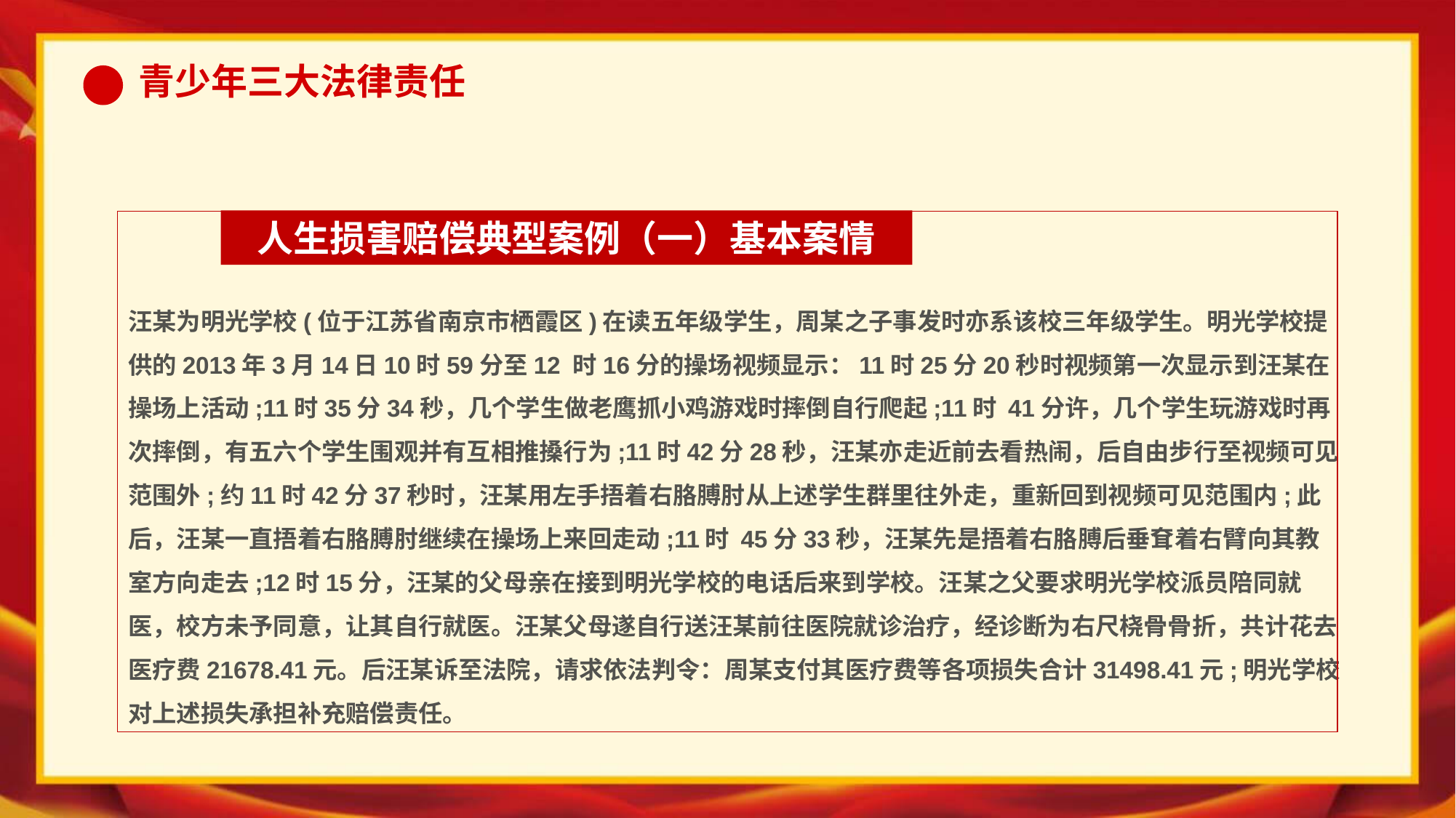

人生损害赔偿典型案例（一）基本案情

汪某为明光学校(位于江苏省南京市栖霞区)在读五年级学生，周某之子事发时亦系该校三年级学生。明光学校提供的2013年3月14日10时59分至12 时16分的操场视频显示：11时25分20秒时视频第一次显示到汪某在操场上活动;11时35分34秒，几个学生做老鹰抓小鸡游戏时摔倒自行爬起;11时 41分许，几个学生玩游戏时再次摔倒，有五六个学生围观并有互相推搡行为;11时42分28秒，汪某亦走近前去看热闹，后自由步行至视频可见范围外;约11时42分37秒时，汪某用左手捂着右胳膊肘从上述学生群里往外走，重新回到视频可见范围内;此后，汪某一直捂着右胳膊肘继续在操场上来回走动;11时 45分33秒，汪某先是捂着右胳膊后垂耷着右臂向其教室方向走去;12时15分，汪某的父母亲在接到明光学校的电话后来到学校。汪某之父要求明光学校派员陪同就医，校方未予同意，让其自行就医。汪某父母遂自行送汪某前往医院就诊治疗，经诊断为右尺桡骨骨折，共计花去医疗费21678.41元。后汪某诉至法院，请求依法判令：周某支付其医疗费等各项损失合计31498.41元;明光学校对上述损失承担补充赔偿责任。